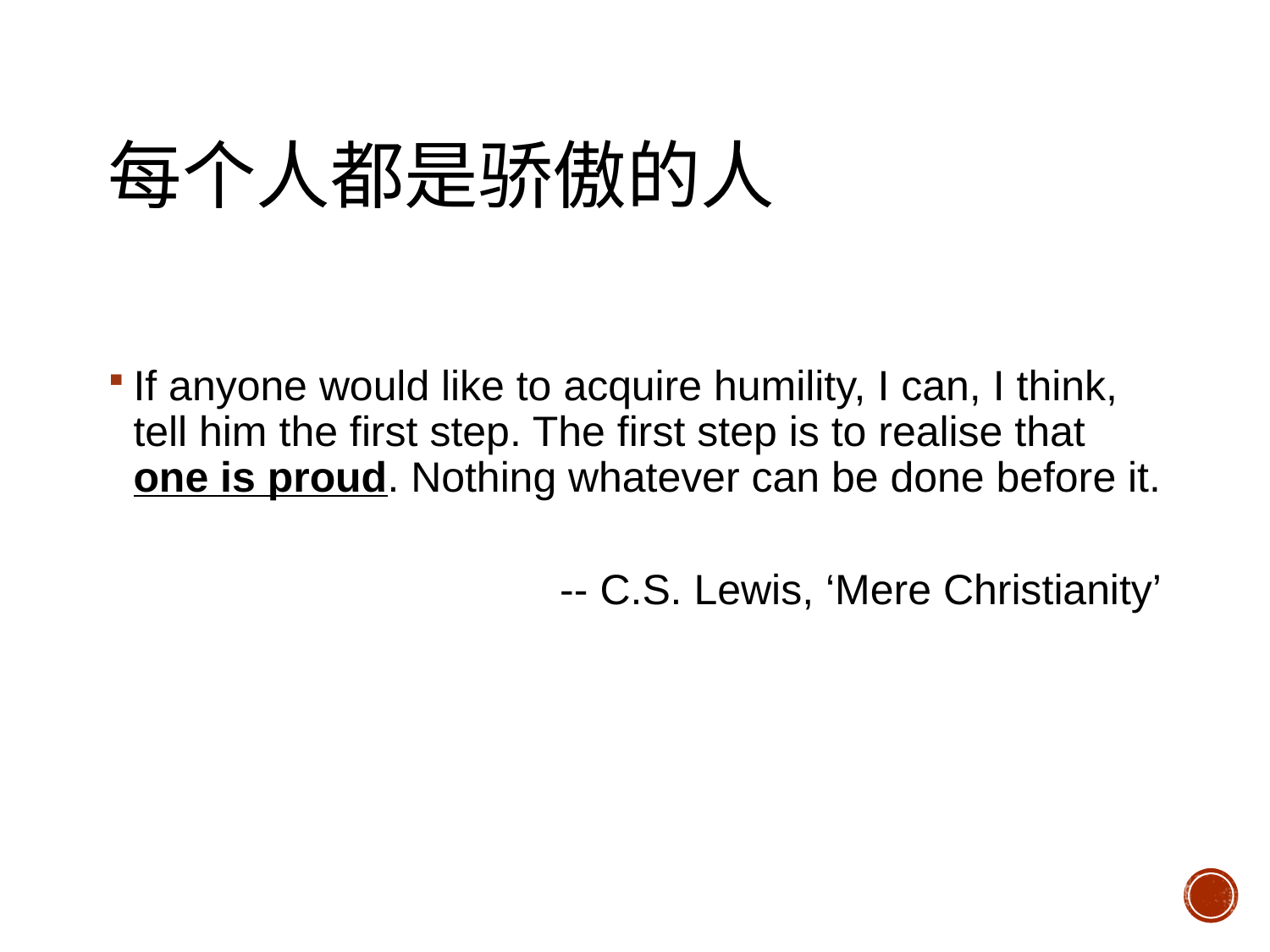

# 每个人都是骄傲的人

If anyone would like to acquire humility, I can, I think, tell him the first step. The first step is to realise that one is proud. Nothing whatever can be done before it.
-- C.S. Lewis, ‘Mere Christianity’